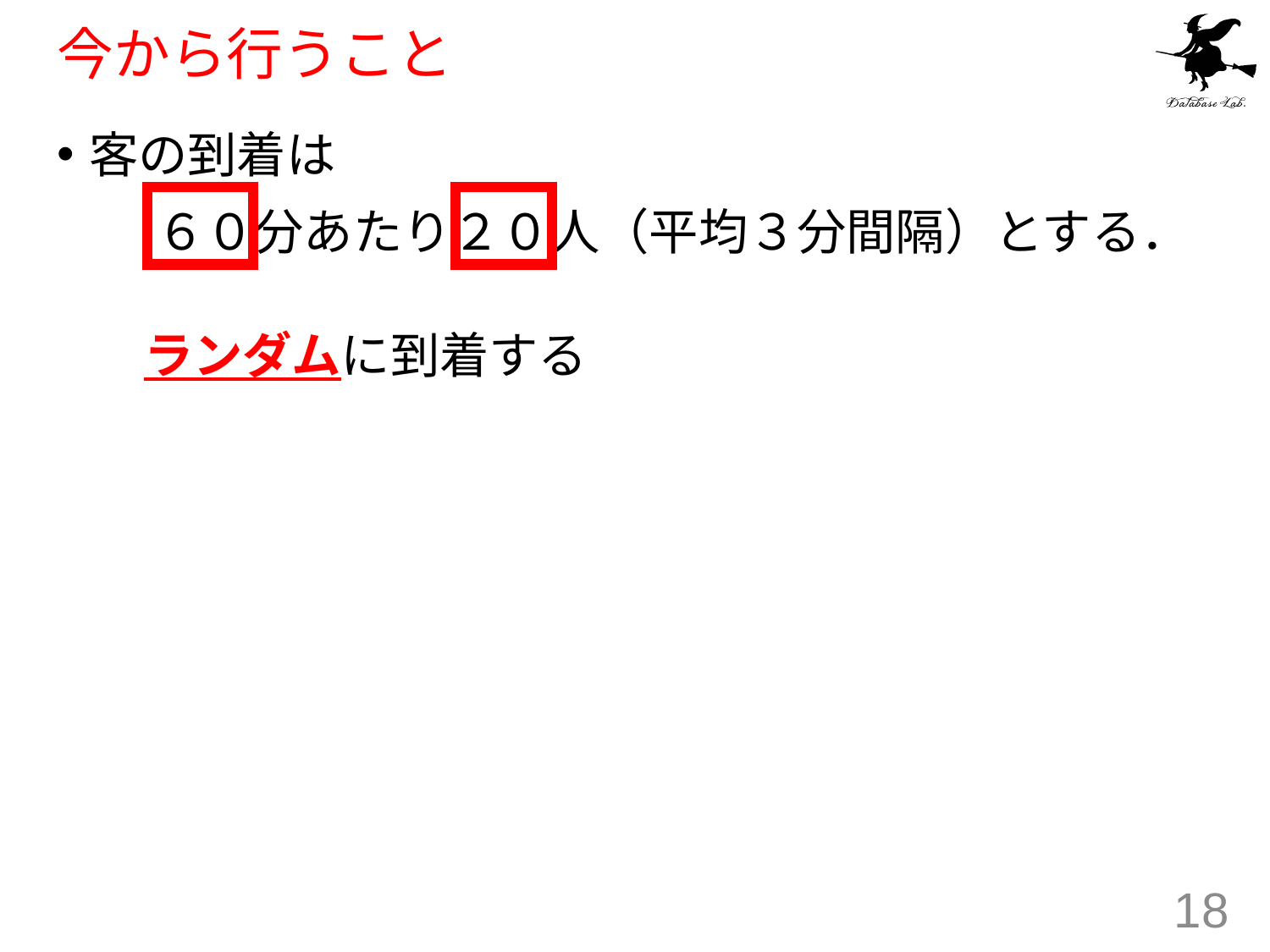

# 今から行うこと
客の到着は
　　６０分あたり２０人（平均３分間隔）とする．

ランダムに到着する

18